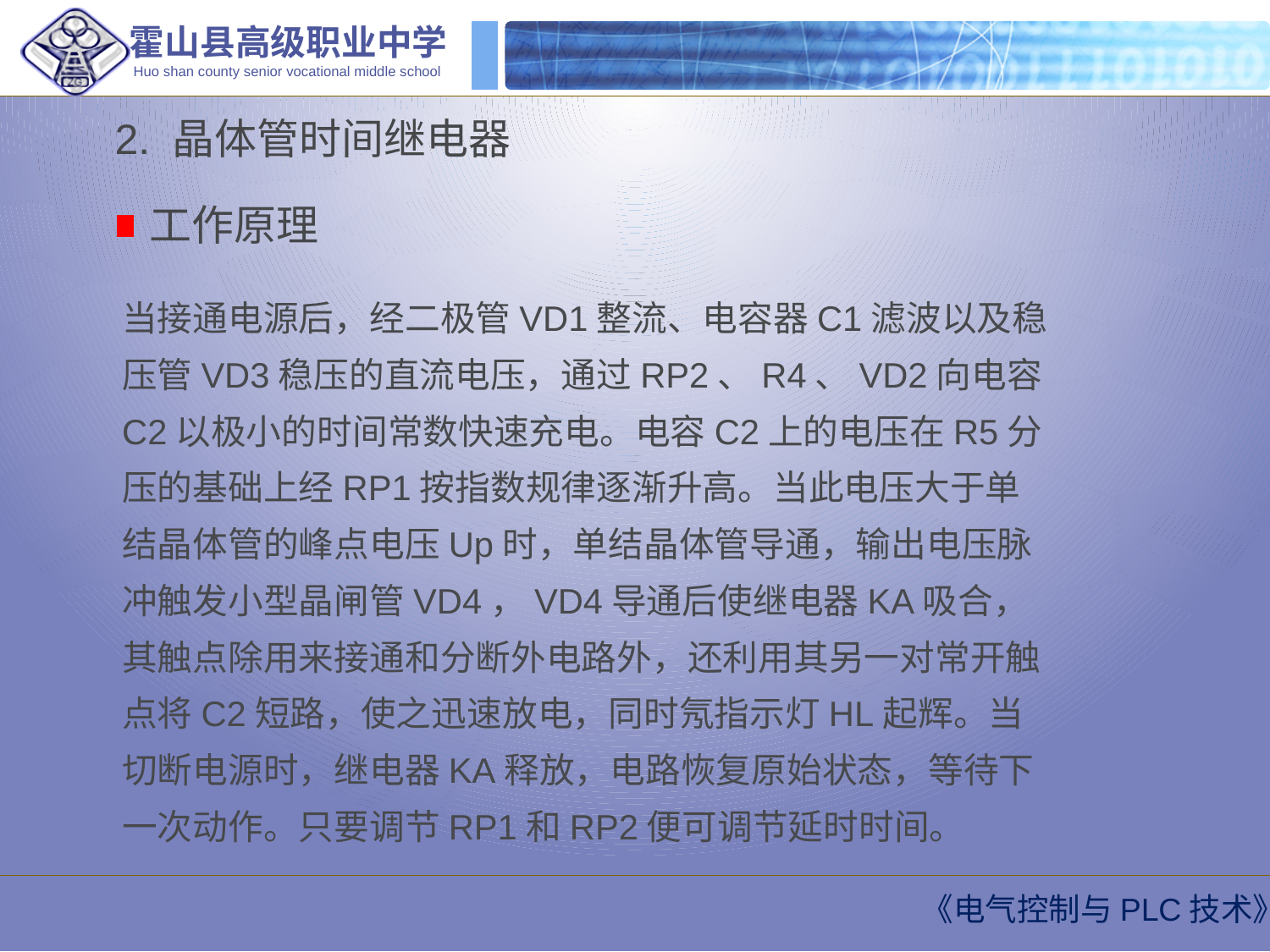

2. 晶体管时间继电器
工作原理

当接通电源后，经二极管VD1整流、电容器C1滤波以及稳压管VD3稳压的直流电压，通过RP2、R4、VD2向电容C2以极小的时间常数快速充电。电容C2上的电压在R5分压的基础上经RP1按指数规律逐渐升高。当此电压大于单结晶体管的峰点电压Up时，单结晶体管导通，输出电压脉冲触发小型晶闸管VD4，VD4导通后使继电器KA吸合，其触点除用来接通和分断外电路外，还利用其另一对常开触点将C2短路，使之迅速放电，同时氖指示灯HL起辉。当切断电源时，继电器KA释放，电路恢复原始状态，等待下一次动作。只要调节RP1和RP2便可调节延时时间。